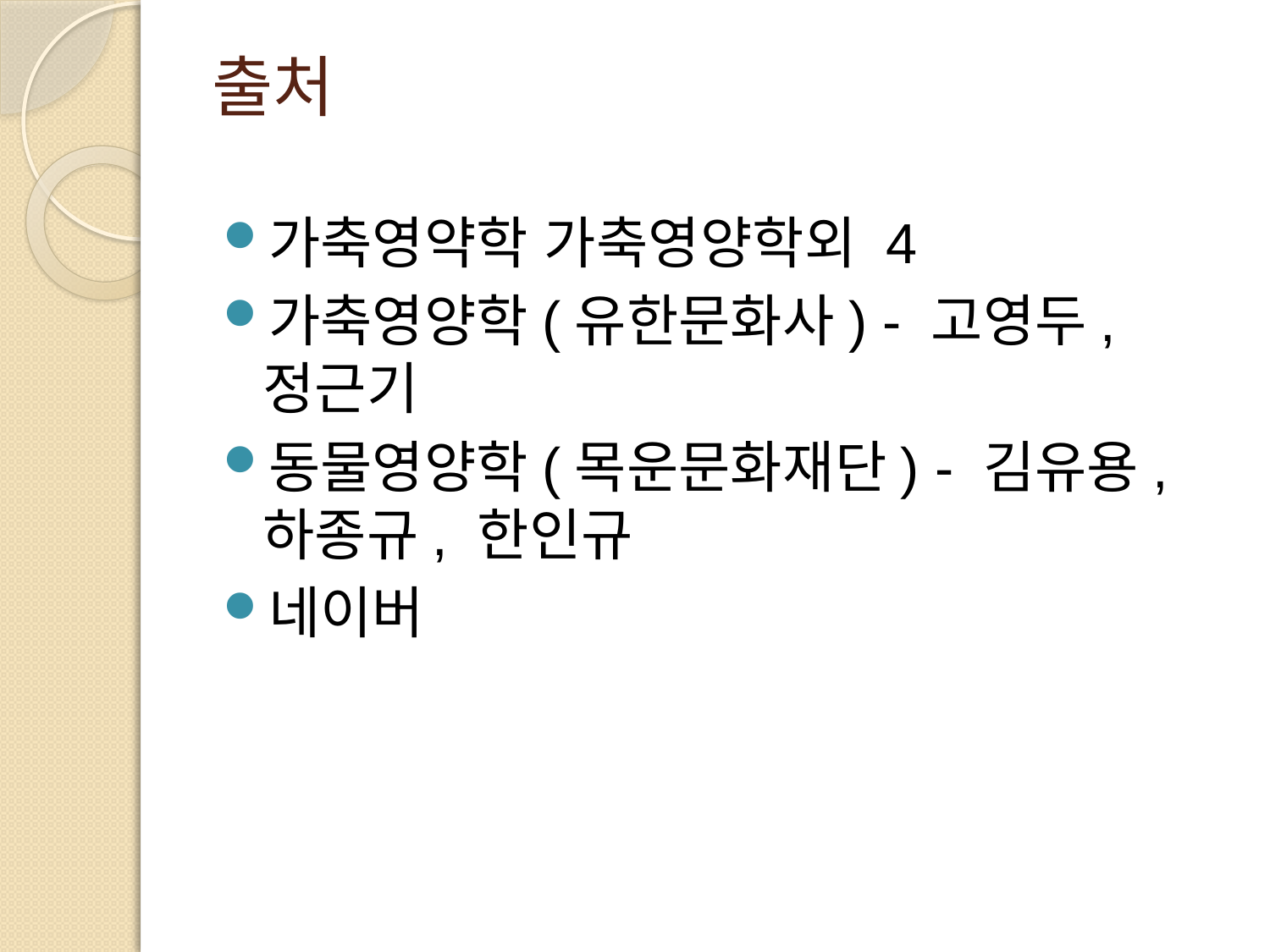

# 출처
가축영약학 가축영양학외 4
가축영양학(유한문화사) - 고영두, 정근기
동물영양학(목운문화재단) - 김유용, 하종규, 한인규
네이버